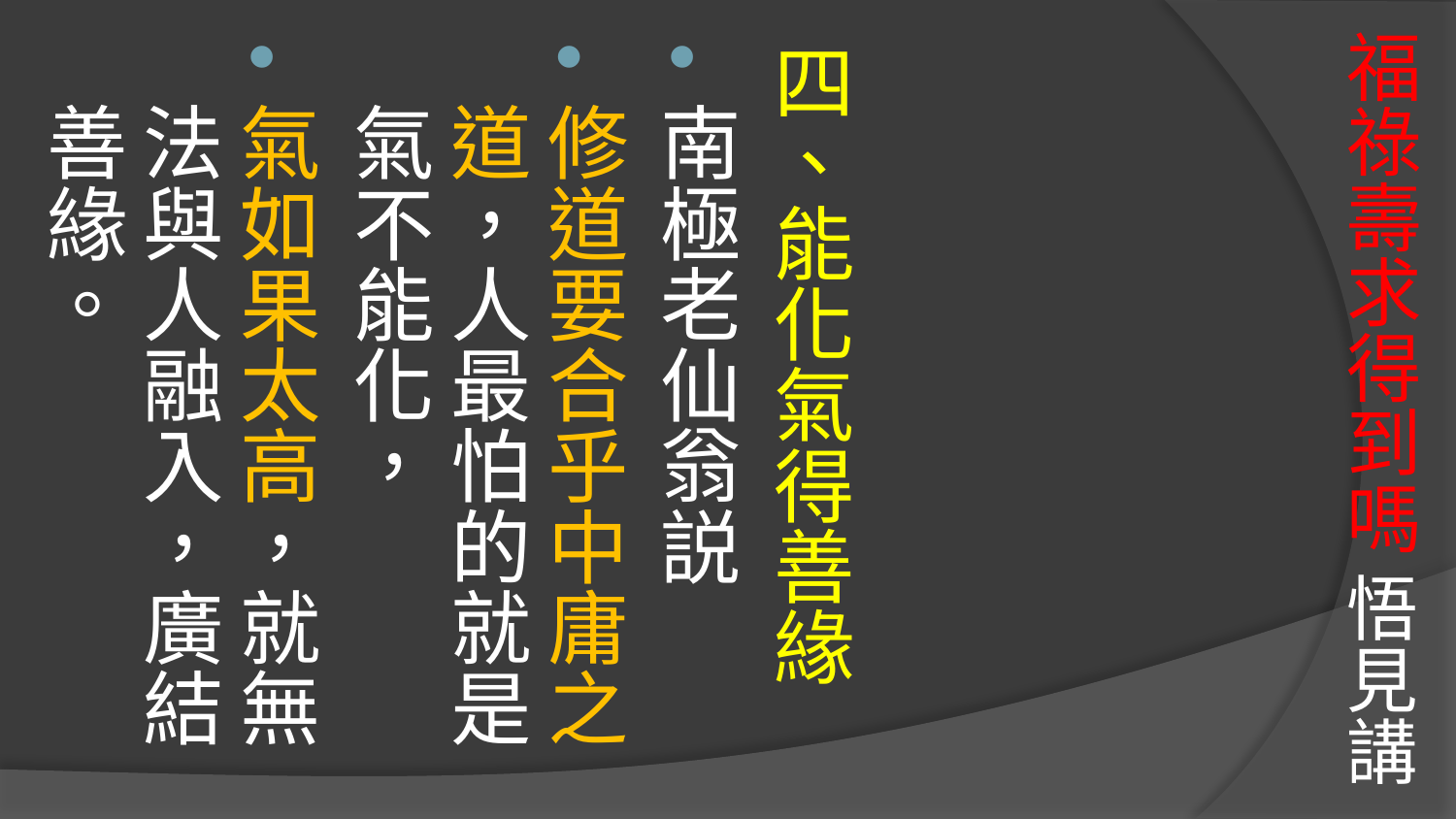

四、能化氣得善緣
南極老仙翁説
修道要合乎中庸之道，人最怕的就是氣不能化，
氣如果太高，就無法與人融入，廣結善緣。
# 福祿壽求得到嗎 悟見講